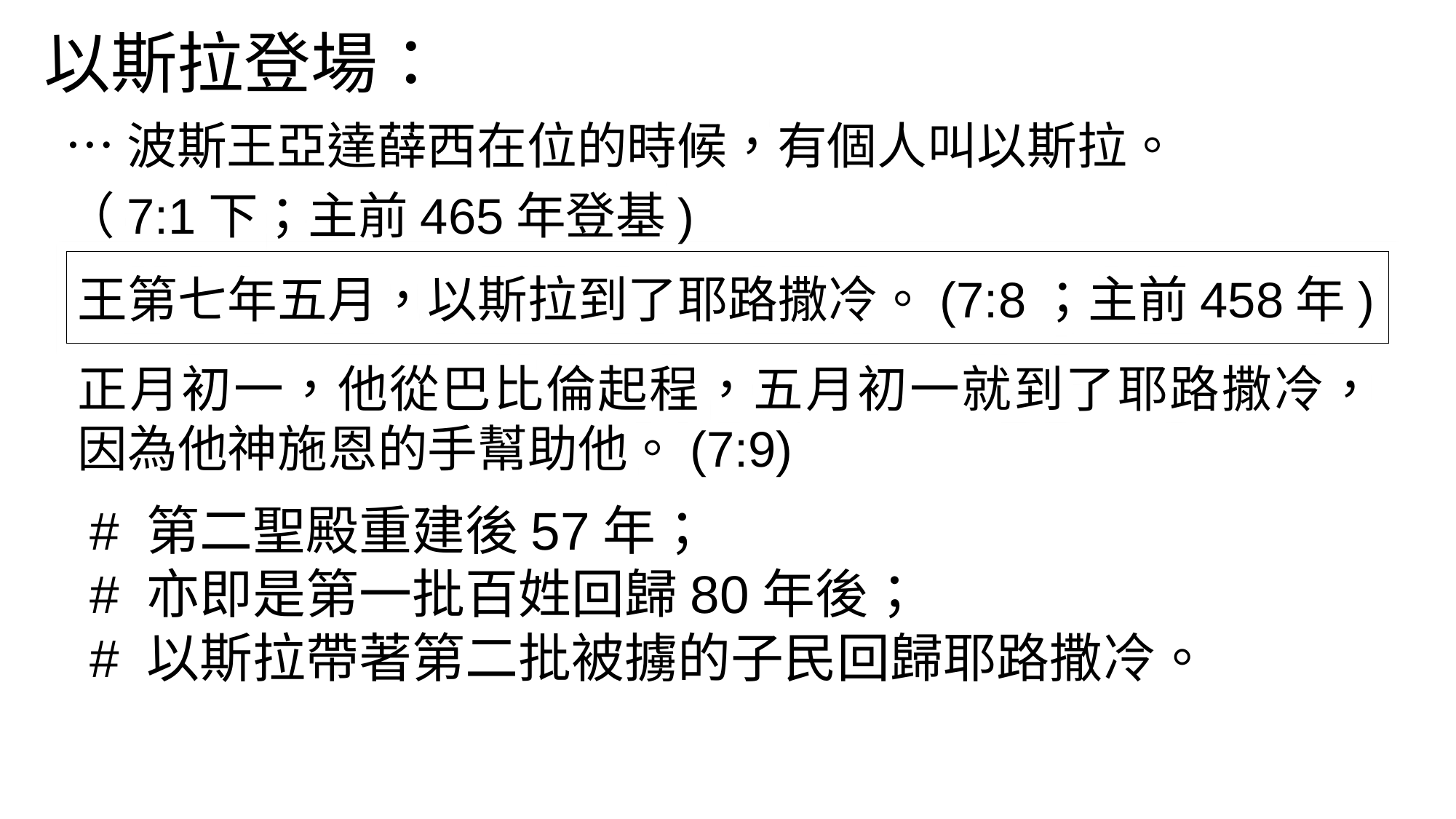

以斯拉登場：
…波斯王亞達薛西在位的時候，有個人叫以斯拉。
（7:1下；主前465年登基)
王第七年五月，以斯拉到了耶路撒冷。(7:8；主前458年)
正月初一，他從巴比倫起程，五月初一就到了耶路撒冷，因為他神施恩的手幫助他。(7:9)
# 第二聖殿重建後57年；
# 亦即是第一批百姓回歸80年後；
# 以斯拉帶著第二批被擄的子民回歸耶路撒冷。